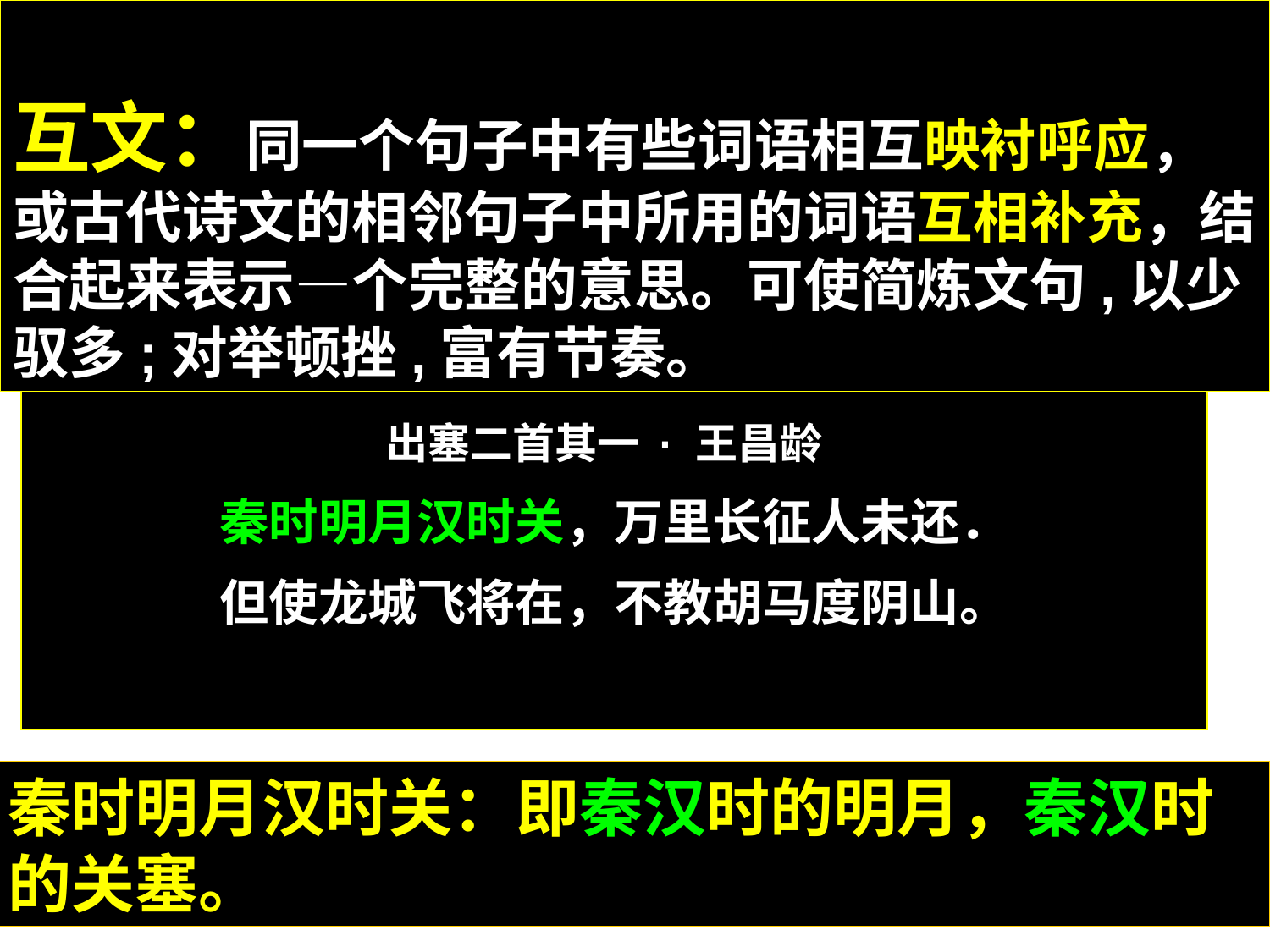

互文：同一个句子中有些词语相互映衬呼应，或古代诗文的相邻句子中所用的词语互相补充，结合起来表示—个完整的意思。可使简炼文句,以少驭多;对举顿挫,富有节奏。
出塞二首其一 · 王昌龄
秦时明月汉时关，万里长征人未还．
但使龙城飞将在，不教胡马度阴山。
秦时明月汉时关：即秦汉时的明月，秦汉时的关塞。
双关